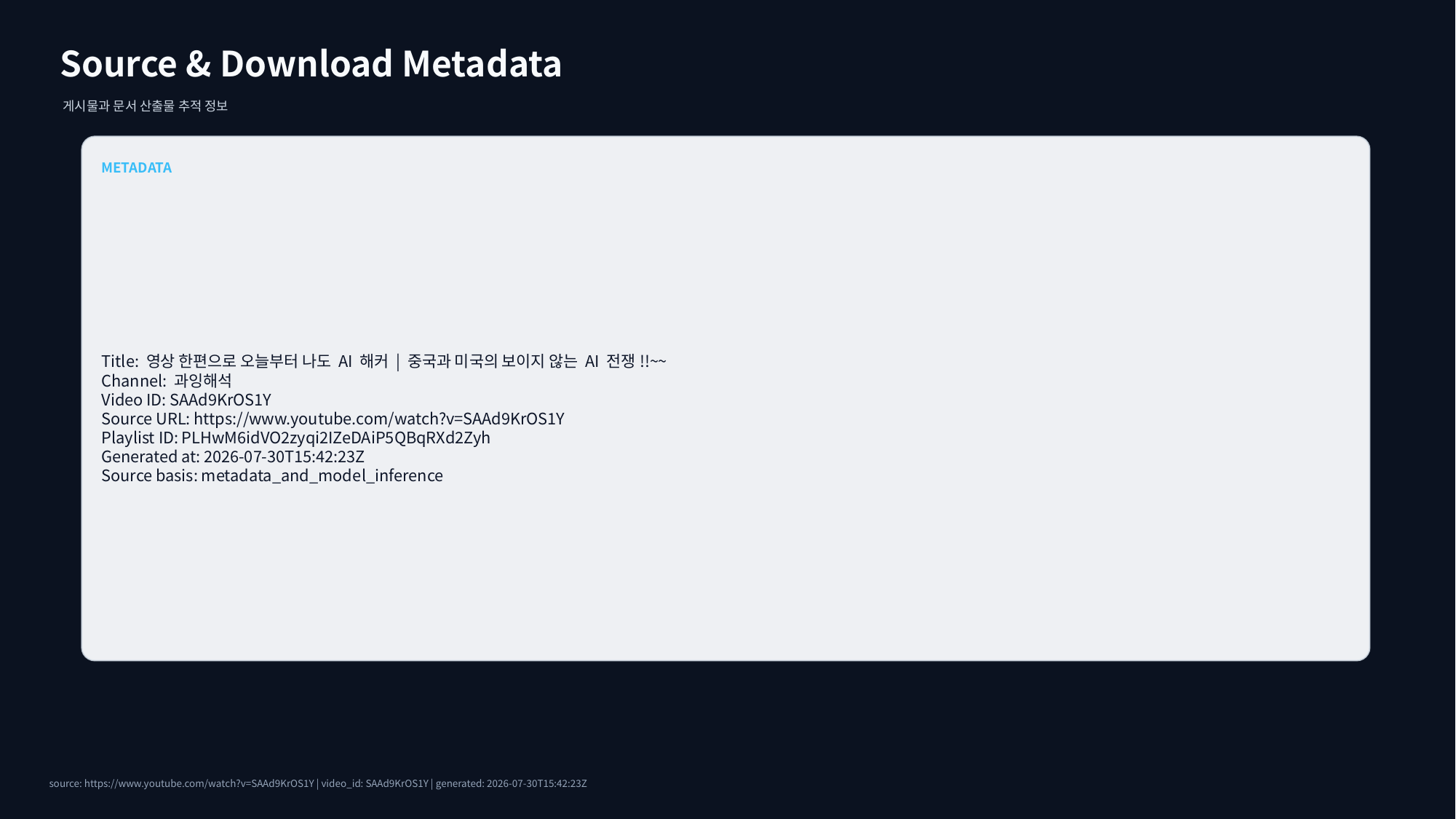

Source & Download Metadata
게시물과 문서 산출물 추적 정보

METADATA
Title: 영상 한편으로 오늘부터 나도 AI 해커 | 중국과 미국의 보이지 않는 AI 전쟁!!~~
Channel: 과잉해석
Video ID: SAAd9KrOS1Y
Source URL: https://www.youtube.com/watch?v=SAAd9KrOS1Y
Playlist ID: PLHwM6idVO2zyqi2IZeDAiP5QBqRXd2Zyh
Generated at: 2026-07-30T15:42:23Z
Source basis: metadata_and_model_inference
source: https://www.youtube.com/watch?v=SAAd9KrOS1Y | video_id: SAAd9KrOS1Y | generated: 2026-07-30T15:42:23Z